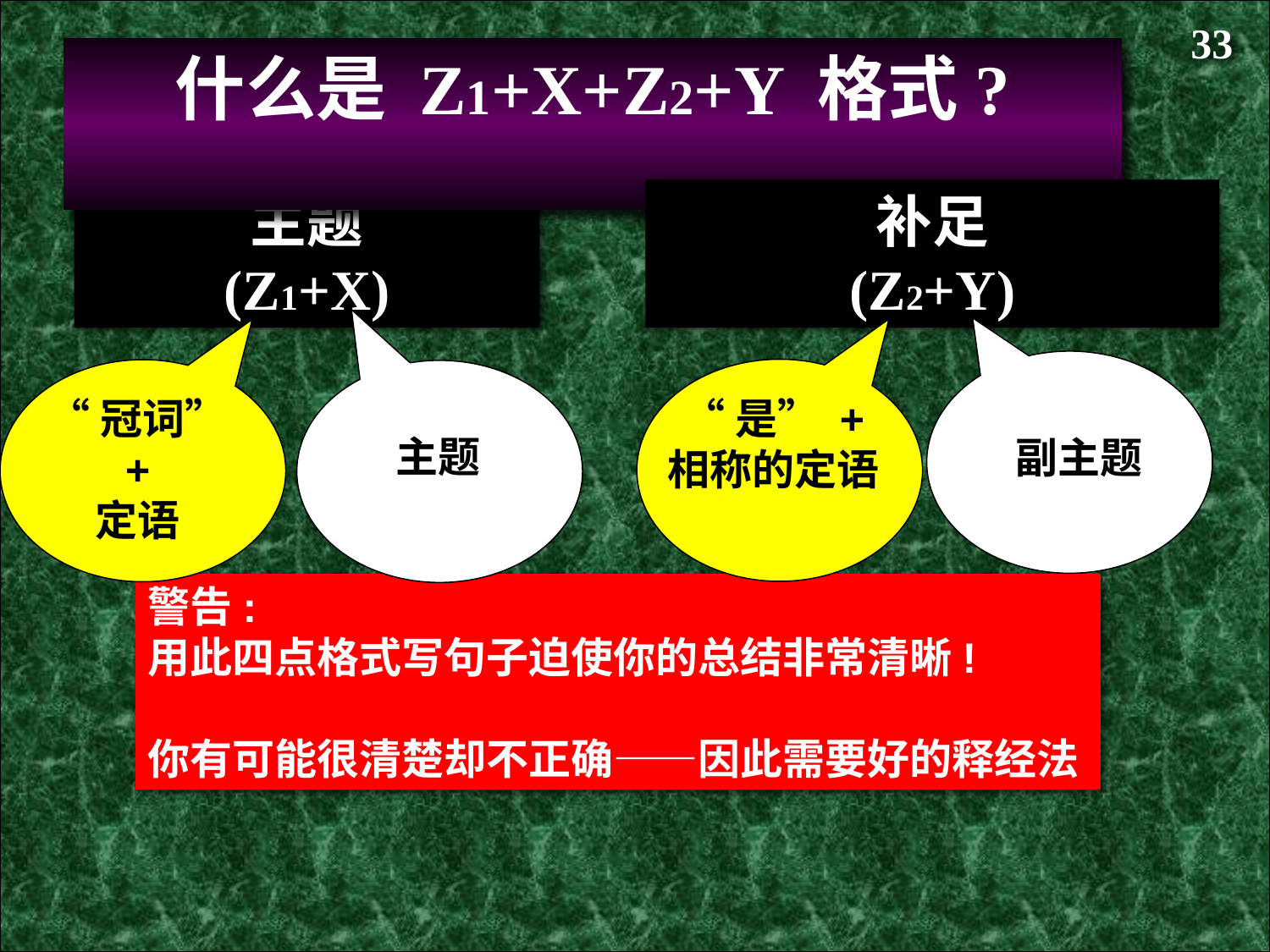

33
什么是 Z1+X+Z2+Y 格式?
主题
(Z1+X)
补足
(Z2+Y)

副主题

“是” +
相称的定语

“冠词”
+
定语

主题
警告:
用此四点格式写句子迫使你的总结非常清晰!

你有可能很清楚却不正确——因此需要好的释经法